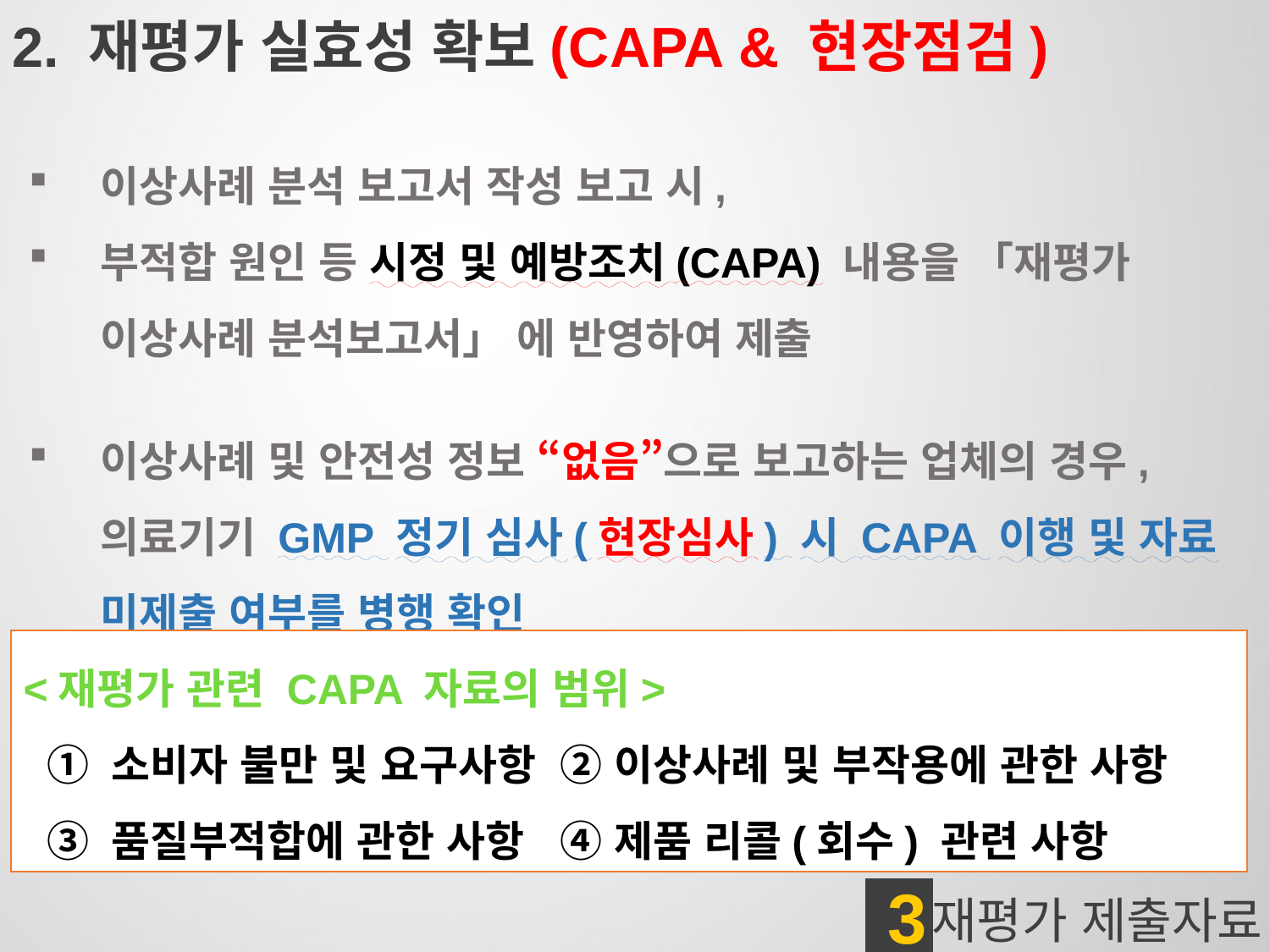

2. 재평가 실효성 확보(CAPA & 현장점검)
이상사례 분석 보고서 작성 보고 시,
부적합 원인 등 시정 및 예방조치(CAPA) 내용을 「재평가 이상사례 분석보고서」 에 반영하여 제출
이상사례 및 안전성 정보 “없음”으로 보고하는 업체의 경우,의료기기 GMP 정기 심사(현장심사) 시 CAPA 이행 및 자료 미제출 여부를 병행 확인
<재평가 관련 CAPA 자료의 범위>
  ① 소비자 불만 및 요구사항  ② 이상사례 및 부작용에 관한 사항
  ③ 품질부적합에 관한 사항   ④ 제품 리콜(회수) 관련 사항
3

재평가 제출자료